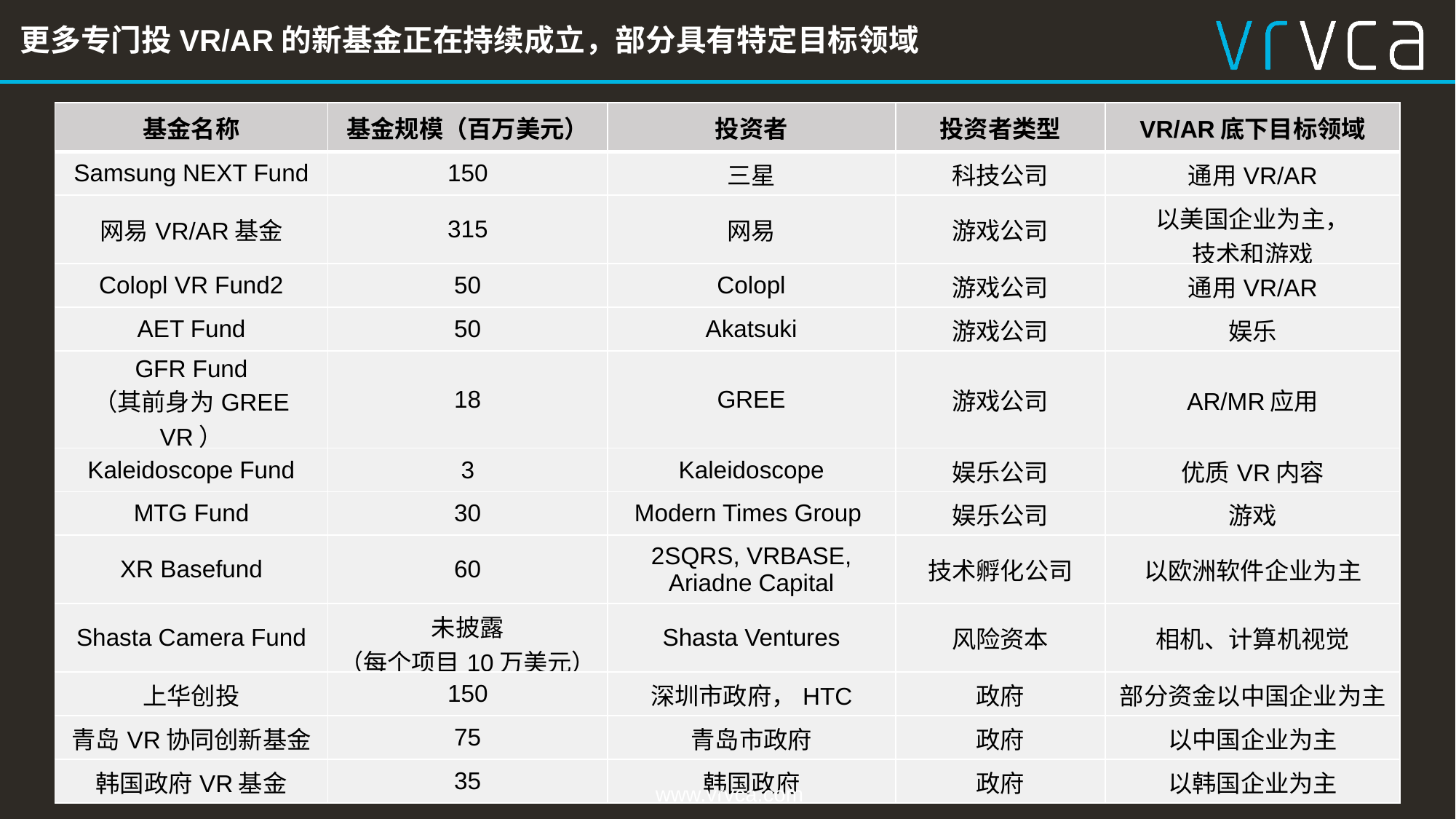

更多专门投VR/AR的新基金正在持续成立，部分具有特定目标领域
| 基金名称 | 基金规模（百万美元） | 投资者 | 投资者类型 | VR/AR底下目标领域 |
| --- | --- | --- | --- | --- |
| Samsung NEXT Fund | 150 | 三星 | 科技公司 | 通用VR/AR |
| 网易VR/AR基金 | 315 | 网易 | 游戏公司 | 以美国企业为主， 技术和游戏 |
| Colopl VR Fund2 | 50 | Colopl | 游戏公司 | 通用VR/AR |
| AET Fund | 50 | Akatsuki | 游戏公司 | 娱乐 |
| GFR Fund （其前身为GREE VR） | 18 | GREE | 游戏公司 | AR/MR应用 |
| Kaleidoscope Fund | 3 | Kaleidoscope | 娱乐公司 | 优质VR内容 |
| MTG Fund | 30 | Modern Times Group | 娱乐公司 | 游戏 |
| XR Basefund | 60 | 2SQRS, VRBASE, Ariadne Capital | 技术孵化公司 | 以欧洲软件企业为主 |
| Shasta Camera Fund | 未披露 （每个项目10万美元） | Shasta Ventures | 风险资本 | 相机、计算机视觉 |
| 上华创投 | 150 | 深圳市政府，HTC | 政府 | 部分资金以中国企业为主 |
| 青岛VR协同创新基金 | 75 | 青岛市政府 | 政府 | 以中国企业为主 |
| 韩国政府VR基金 | 35 | 韩国政府 | 政府 | 以韩国企业为主 |
www.vrvca.com